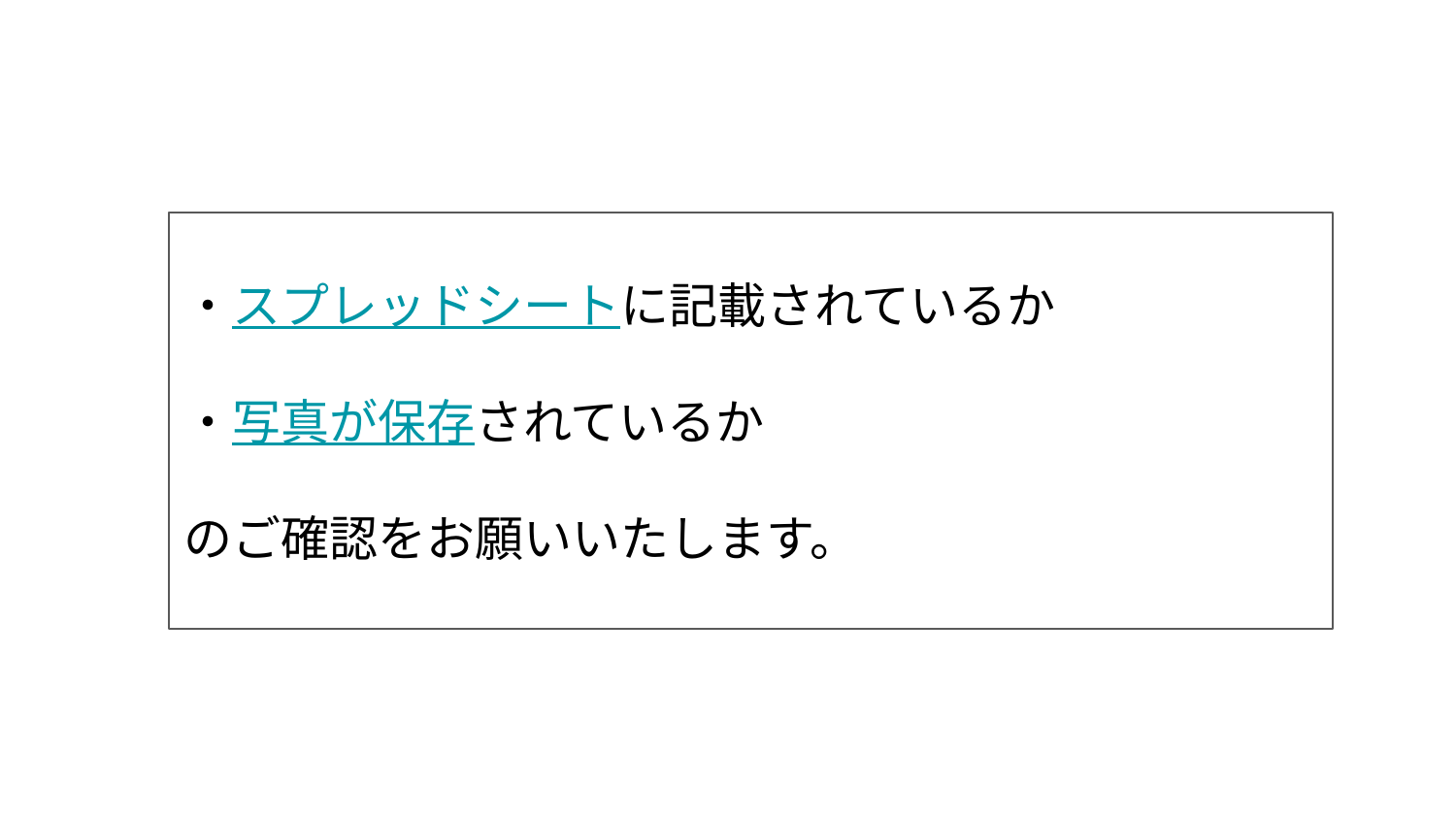

・スプレッドシートに記載されているか

・写真が保存されているか

のご確認をお願いいたします。